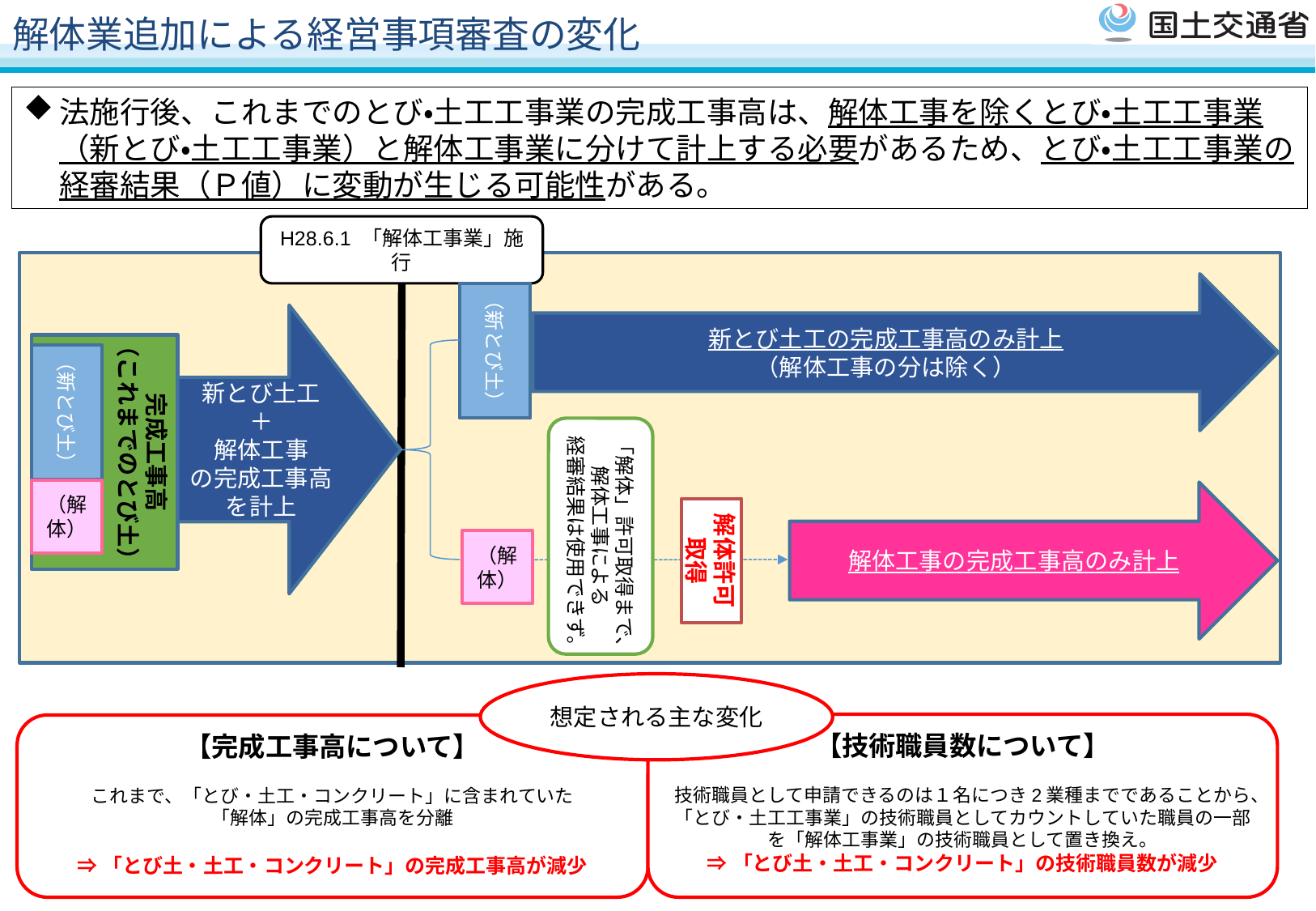

解体業追加による経営事項審査の変化
法施行後、これまでのとび・土工工事業の完成工事高は、解体工事を除くとび・土工工事業（新とび・土工工事業）と解体工事業に分けて計上する必要があるため、とび・土工工事業の経審結果（Ｐ値）に変動が生じる可能性がある。
H28.6.1 「解体工事業」施行
新とび土工の完成工事高のみ計上
（解体工事の分は除く）
（新とび土）
新とび土工
＋
解体工事
の完成工事高を計上
完成工事高
（これまでのとび土）

（新とび土）
（解体）

「解体」許可取得まで、
解体工事による
経審結果は使用できず。
解体工事の完成工事高のみ計上
（解体）

解体許可
取得
想定される主な変化
【技術職員数について】

技術職員として申請できるのは１名につき2業種までであることから、「とび・土工工事業」の技術職員としてカウントしていた職員の一部を「解体工事業」の技術職員として置き換え。
⇒「とび土・土工・コンクリート」の技術職員数が減少
【完成工事高について】

これまで、「とび・土工・コンクリート」に含まれていた
「解体」の完成工事高を分離

⇒「とび土・土工・コンクリート」の完成工事高が減少